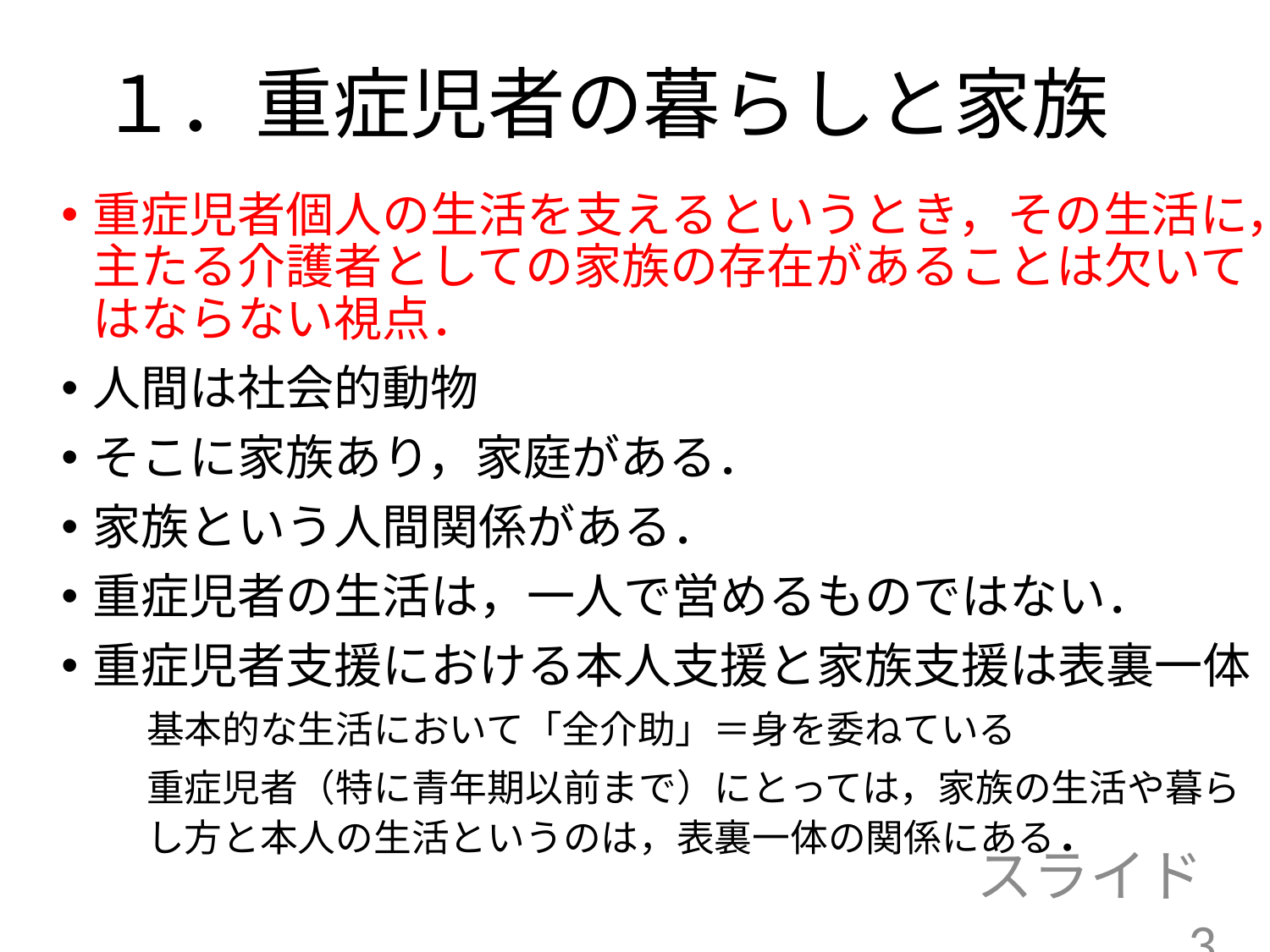

# １．重症児者の暮らしと家族
重症児者個人の生活を支えるというとき，その生活に，主たる介護者としての家族の存在があることは欠いてはならない視点．
人間は社会的動物
そこに家族あり，家庭がある．
家族という人間関係がある．
重症児者の生活は，一人で営めるものではない．
重症児者支援における本人支援と家族支援は表裏一体
基本的な生活において「全介助」＝身を委ねている
重症児者（特に青年期以前まで）にとっては，家族の生活や暮らし方と本人の生活というのは，表裏一体の関係にある．

スライド3